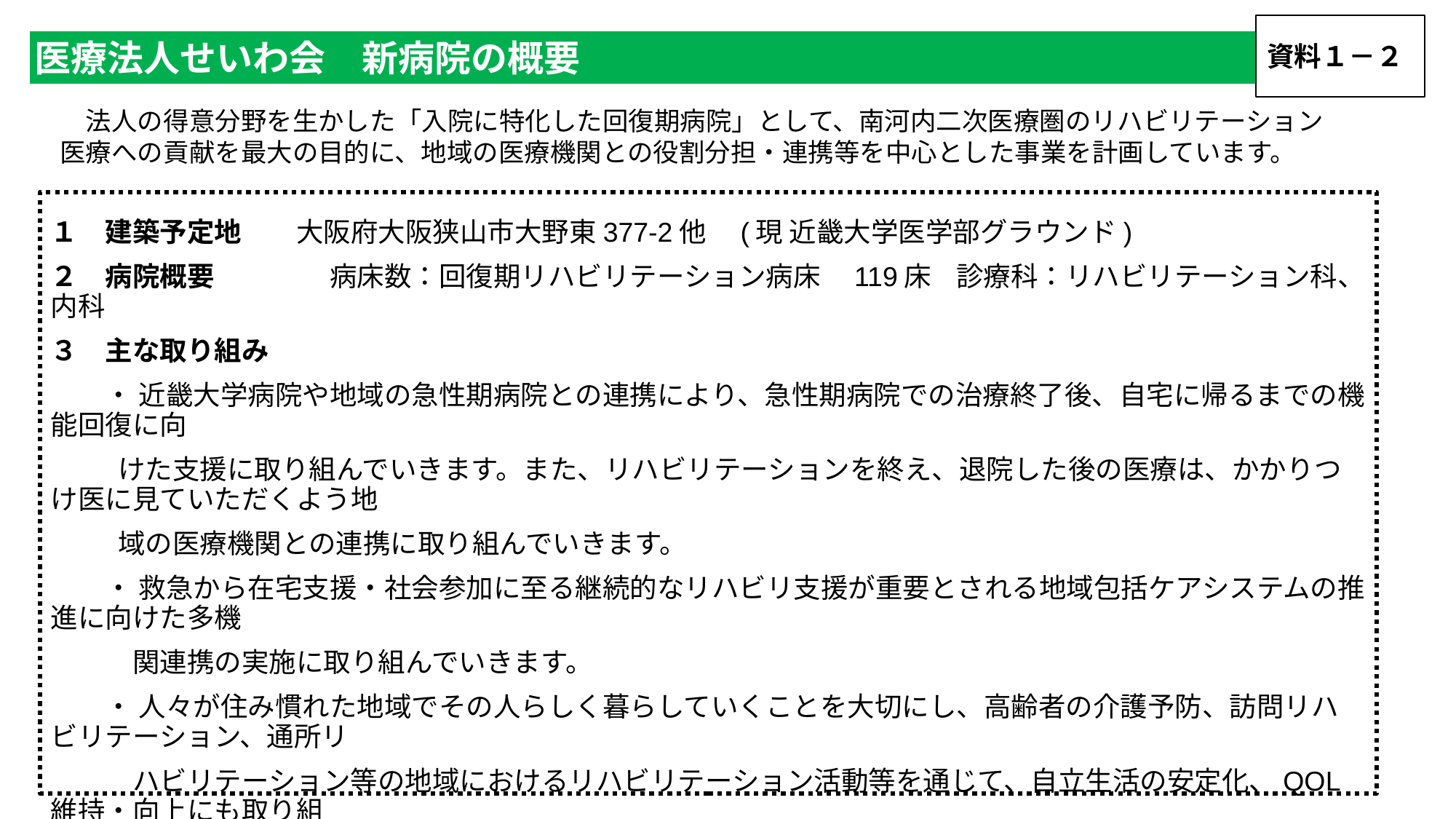

資料１－２
医療法人せいわ会　新病院の概要
　法人の得意分野を生かした「入院に特化した回復期病院」として、南河内二次医療圏のリハビリテーション
医療への貢献を最大の目的に、地域の医療機関との役割分担・連携等を中心とした事業を計画しています。

１　建築予定地	　大阪府大阪狭山市大野東377-2他　(現 近畿大学医学部グラウンド)
２　病院概要　　　　 病床数：回復期リハビリテーション病床　119床    診療科：リハビリテーション科、内科
３　主な取り組み
　　・ 近畿大学病院や地域の急性期病院との連携により、急性期病院での治療終了後、自宅に帰るまでの機能回復に向
　　  けた支援に取り組んでいきます。また、リハビリテーションを終え、退院した後の医療は、かかりつけ医に見ていただくよう地
　　  域の医療機関との連携に取り組んでいきます。
　　・ 救急から在宅支援・社会参加に至る継続的なリハビリ支援が重要とされる地域包括ケアシステムの推進に向けた多機
　　　関連携の実施に取り組んでいきます。
　　・ 人々が住み慣れた地域でその人らしく暮らしていくことを大切にし、高齢者の介護予防、訪問リハビリテーション、通所リ
　　　ハビリテーション等の地域におけるリハビリテーション活動等を通じて、自立生活の安定化、QOL維持・向上にも取り組
　　　んでいきます。
４　スケジュール(予定)
　　・ (令和７年11月)　近畿大学病院移転   ・ (令和８年1月)　工事着工    ・ (令和９年４月)　開院